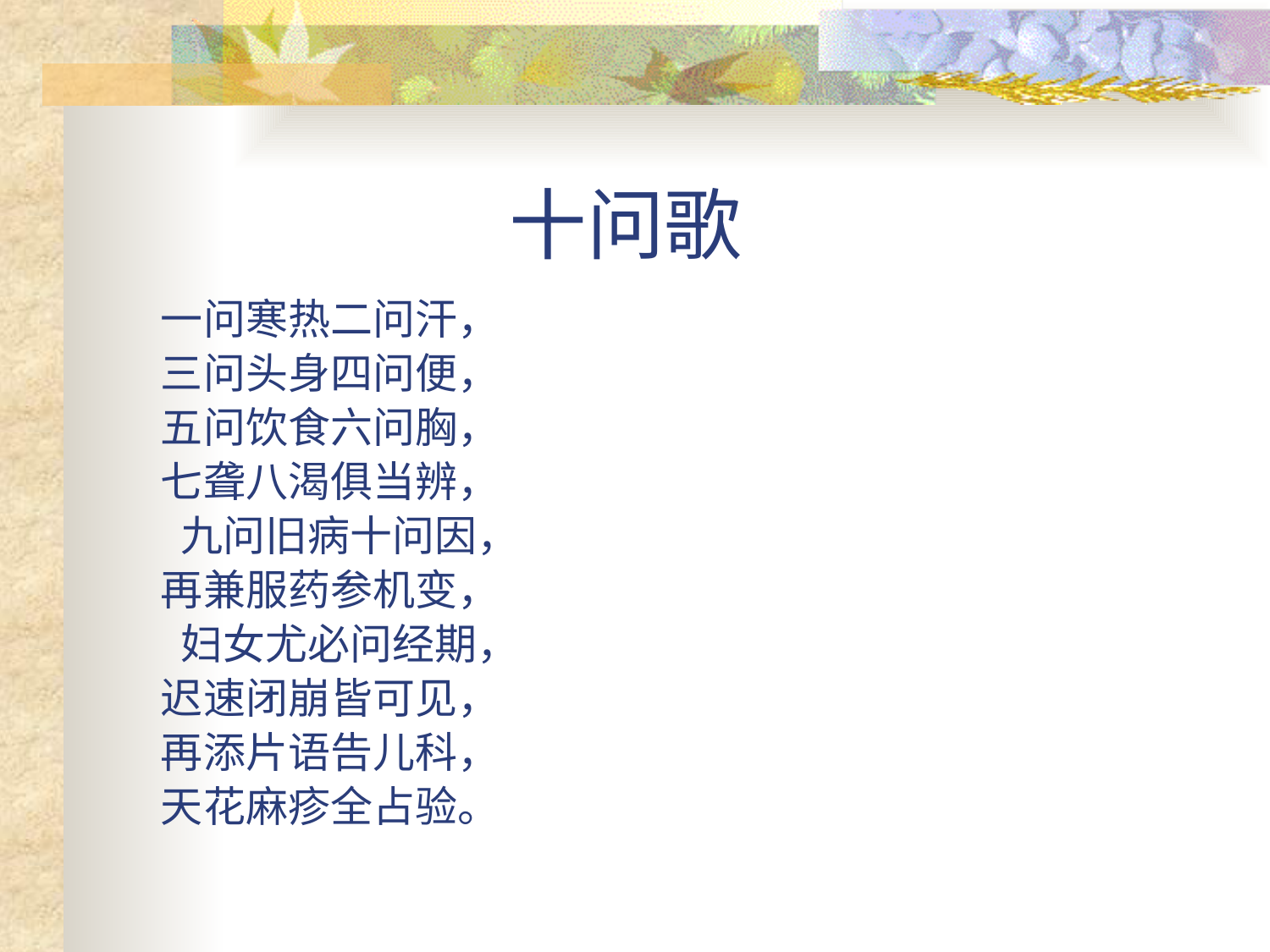

# 十问歌
一问寒热二问汗，
三问头身四问便，
五问饮食六问胸，
七聋八渴俱当辨，
 九问旧病十问因，
再兼服药参机变，
 妇女尤必问经期，
迟速闭崩皆可见，
再添片语告儿科，
天花麻疹全占验。